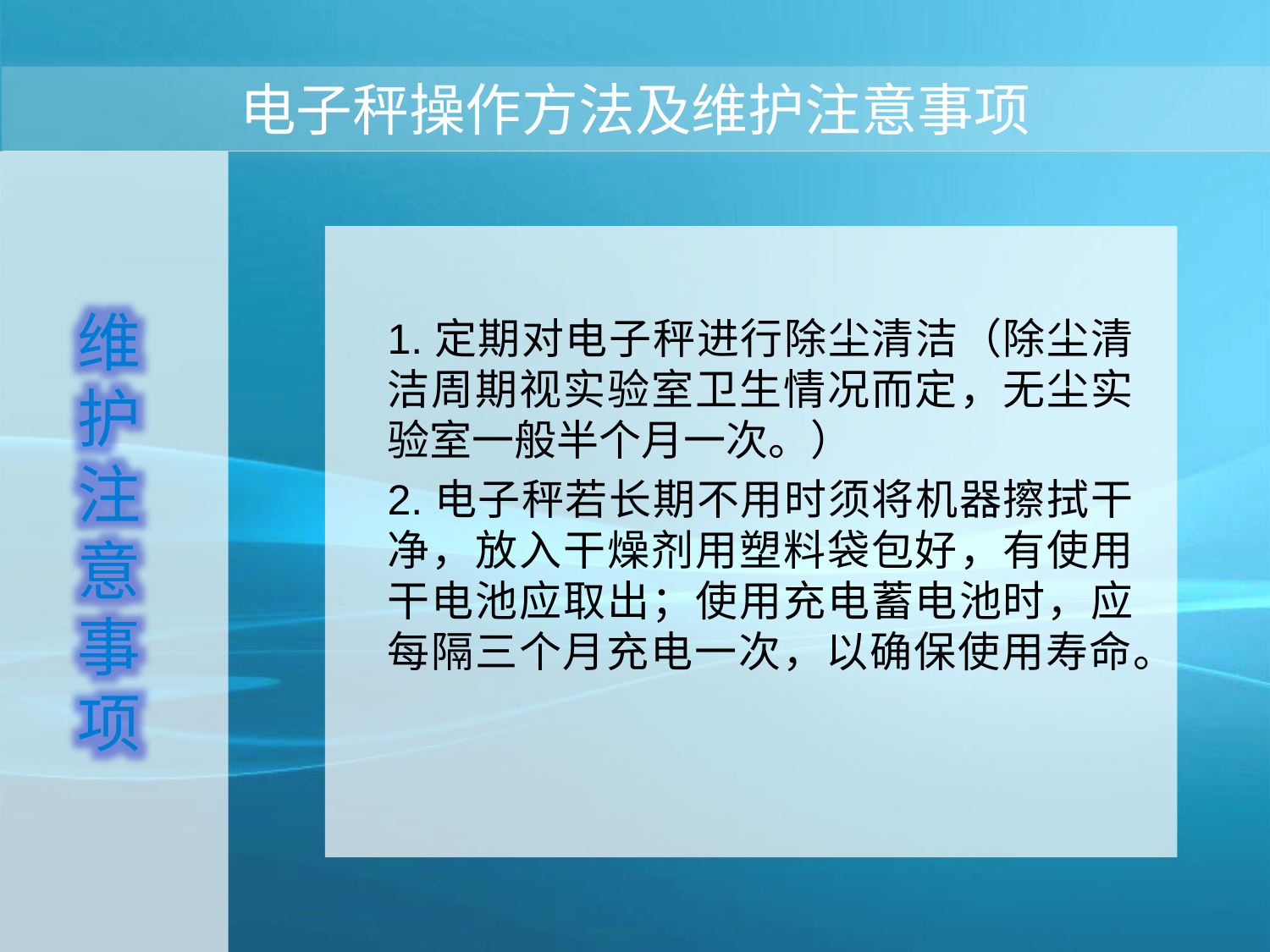

# 电子秤操作方法及维护注意事项

维护注意事项
1.定期对电子秤进行除尘清洁（除尘清洁周期视实验室卫生情况而定，无尘实验室一般半个月一次。）
2.电子秤若长期不用时须将机器擦拭干净，放入干燥剂用塑料袋包好，有使用干电池应取出；使用充电蓄电池时，应每隔三个月充电一次，以确保使用寿命。